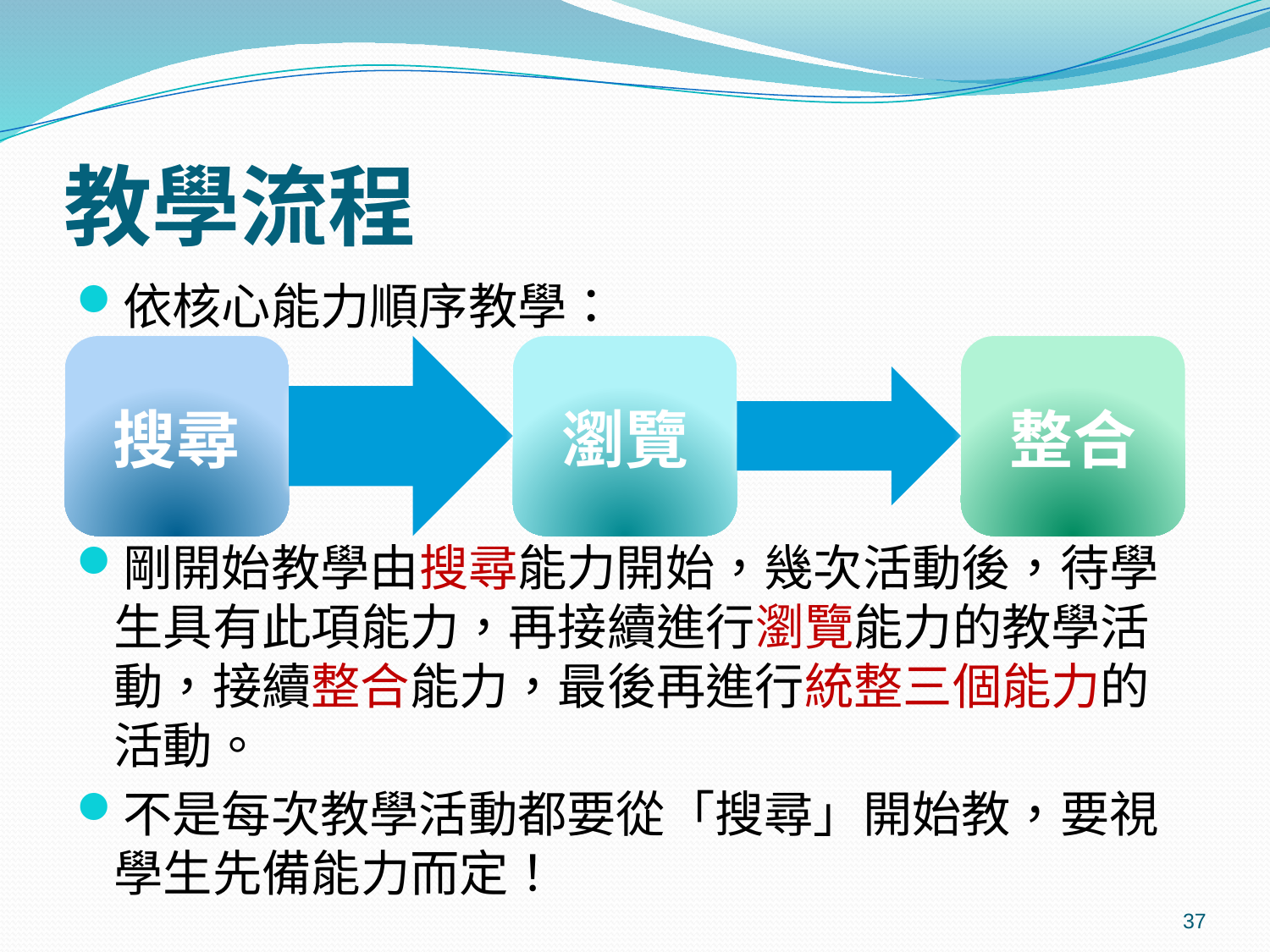

# 教學流程
依核心能力順序教學：

剛開始教學由搜尋能力開始，幾次活動後，待學生具有此項能力，再接續進行瀏覽能力的教學活動，接續整合能力，最後再進行統整三個能力的活動。
不是每次教學活動都要從「搜尋」開始教，要視學生先備能力而定！
搜尋
瀏覽
整合
37